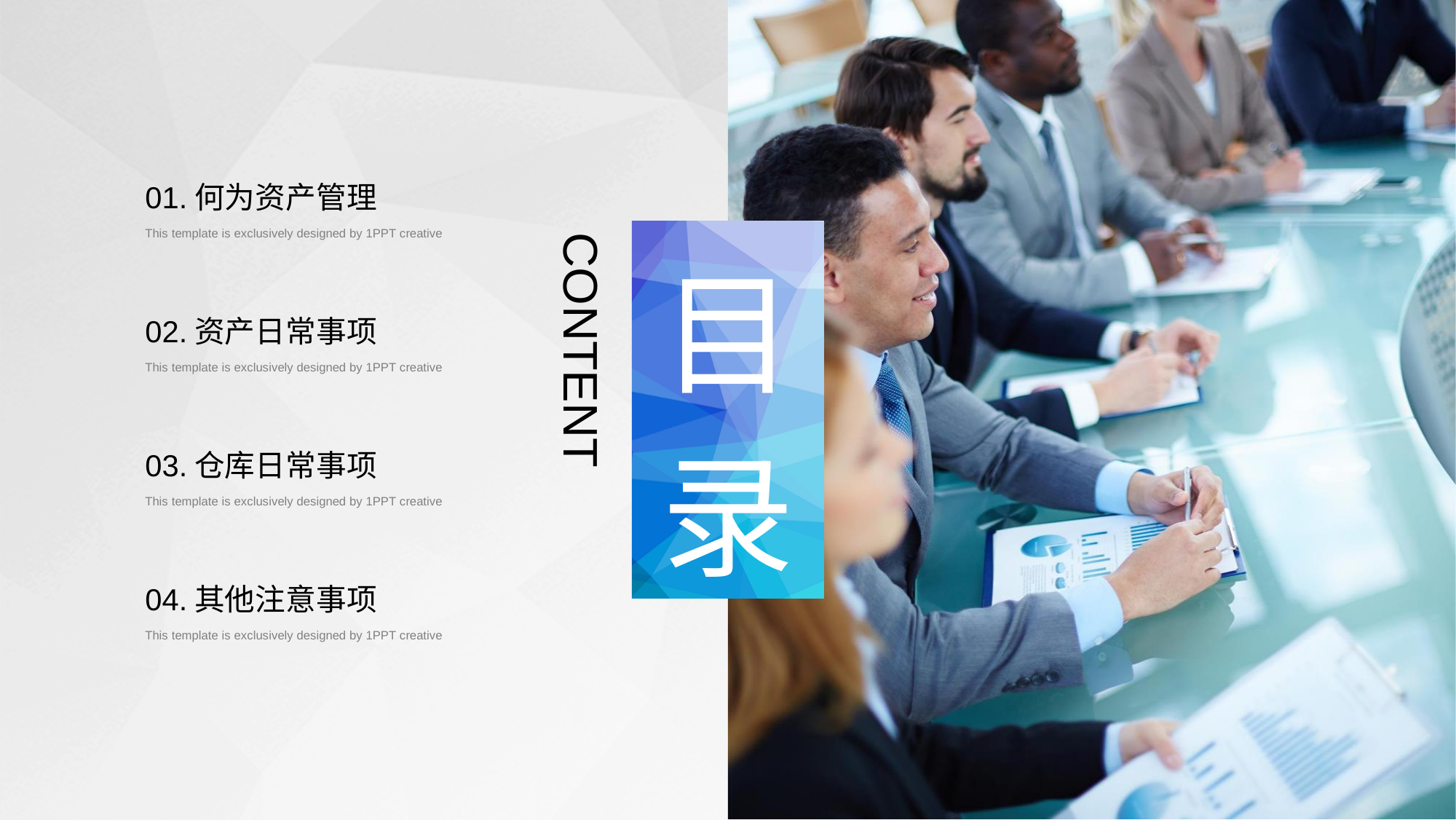

01.何为资产管理
This template is exclusively designed by 1PPT creative

目录
02.资产日常事项
This template is exclusively designed by 1PPT creative
CONTENT
03.仓库日常事项
This template is exclusively designed by 1PPT creative
04.其他注意事项
This template is exclusively designed by 1PPT creative